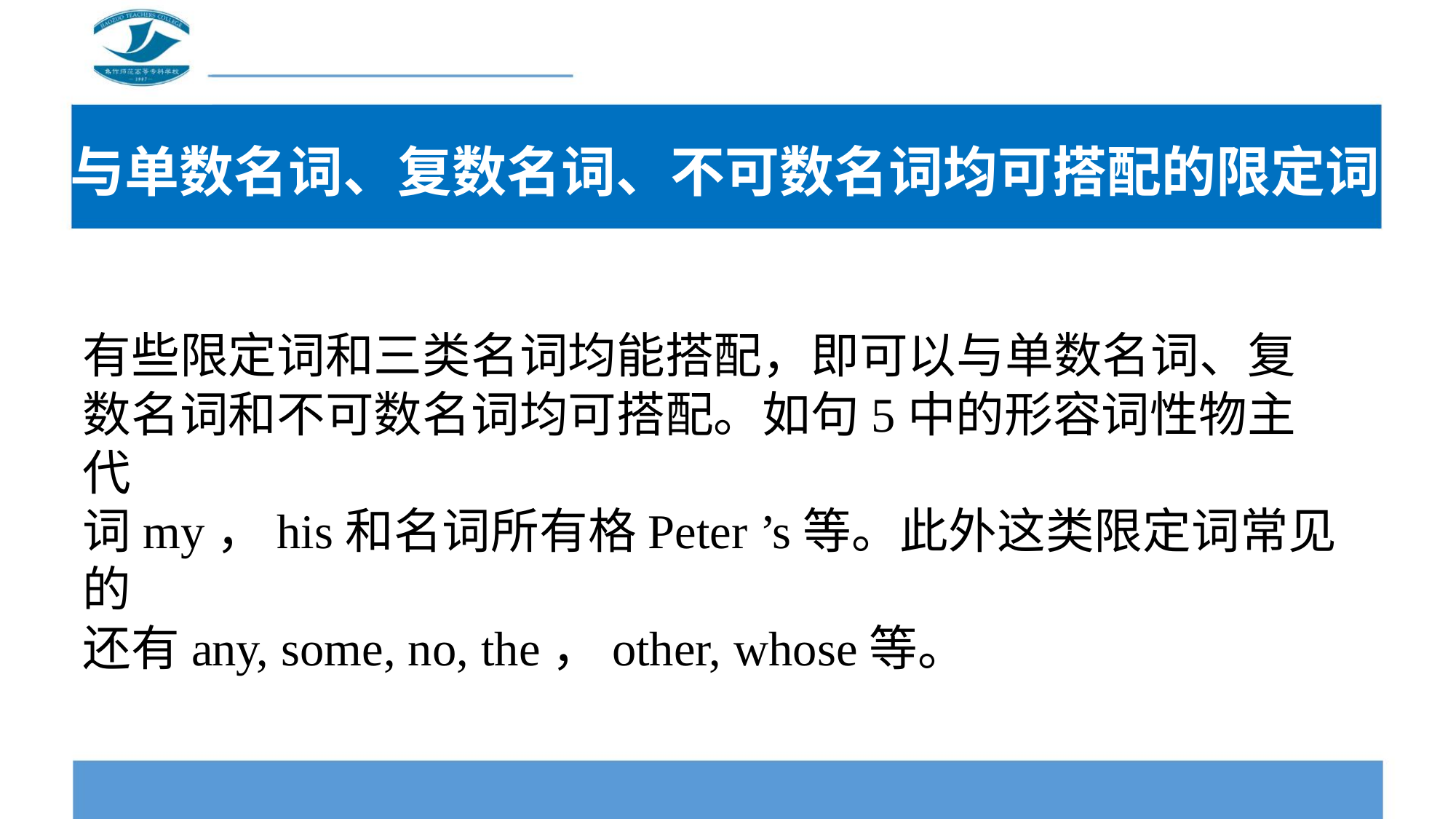

与单数名词、复数名词、不可数名词均可搭配的限定词
有些限定词和三类名词均能搭配，即可以与单数名词、复
数名词和不可数名词均可搭配。如句5中的形容词性物主代
词my，his和名词所有格Peter ’s等。此外这类限定词常见的
还有any, some, no, the，other, whose等。